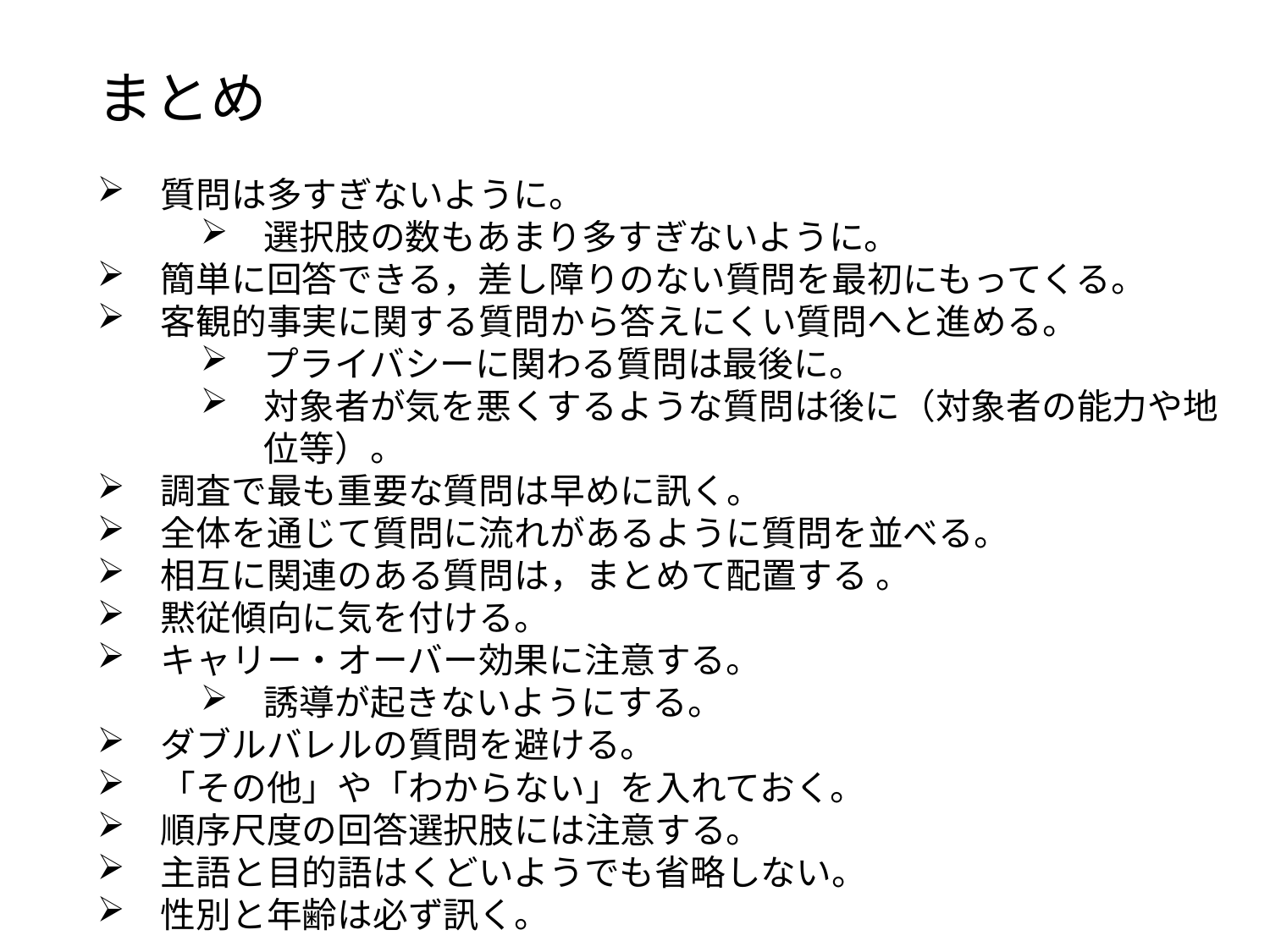

まとめ

質問は多すぎないように。
選択肢の数もあまり多すぎないように。
簡単に回答できる，差し障りのない質問を最初にもってくる。
客観的事実に関する質問から答えにくい質問へと進める。
プライバシーに関わる質問は最後に。
対象者が気を悪くするような質問は後に（対象者の能力や地位等）。
調査で最も重要な質問は早めに訊く。
全体を通じて質問に流れがあるように質問を並べる。
相互に関連のある質問は，まとめて配置する 。
黙従傾向に気を付ける。
キャリー・オーバー効果に注意する。
誘導が起きないようにする。
ダブルバレルの質問を避ける。
「その他」や「わからない」を入れておく。
順序尺度の回答選択肢には注意する。
主語と目的語はくどいようでも省略しない。
性別と年齢は必ず訊く。